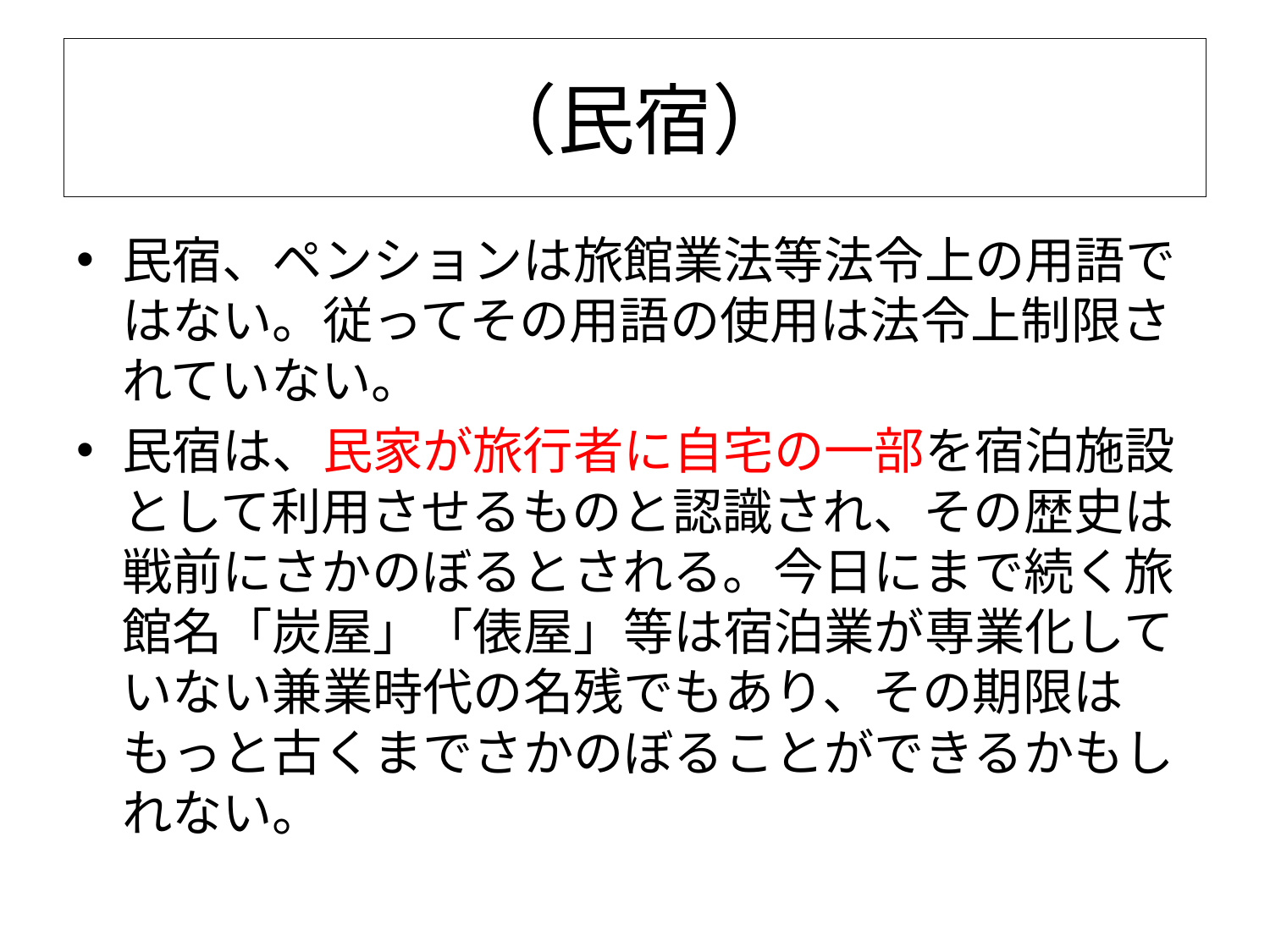

# （民宿）
民宿、ペンションは旅館業法等法令上の用語ではない。従ってその用語の使用は法令上制限されていない。
民宿は、民家が旅行者に自宅の一部を宿泊施設として利用させるものと認識され、その歴史は戦前にさかのぼるとされる。今日にまで続く旅館名「炭屋」「俵屋」等は宿泊業が専業化していない兼業時代の名残でもあり、その期限はもっと古くまでさかのぼることができるかもしれない。